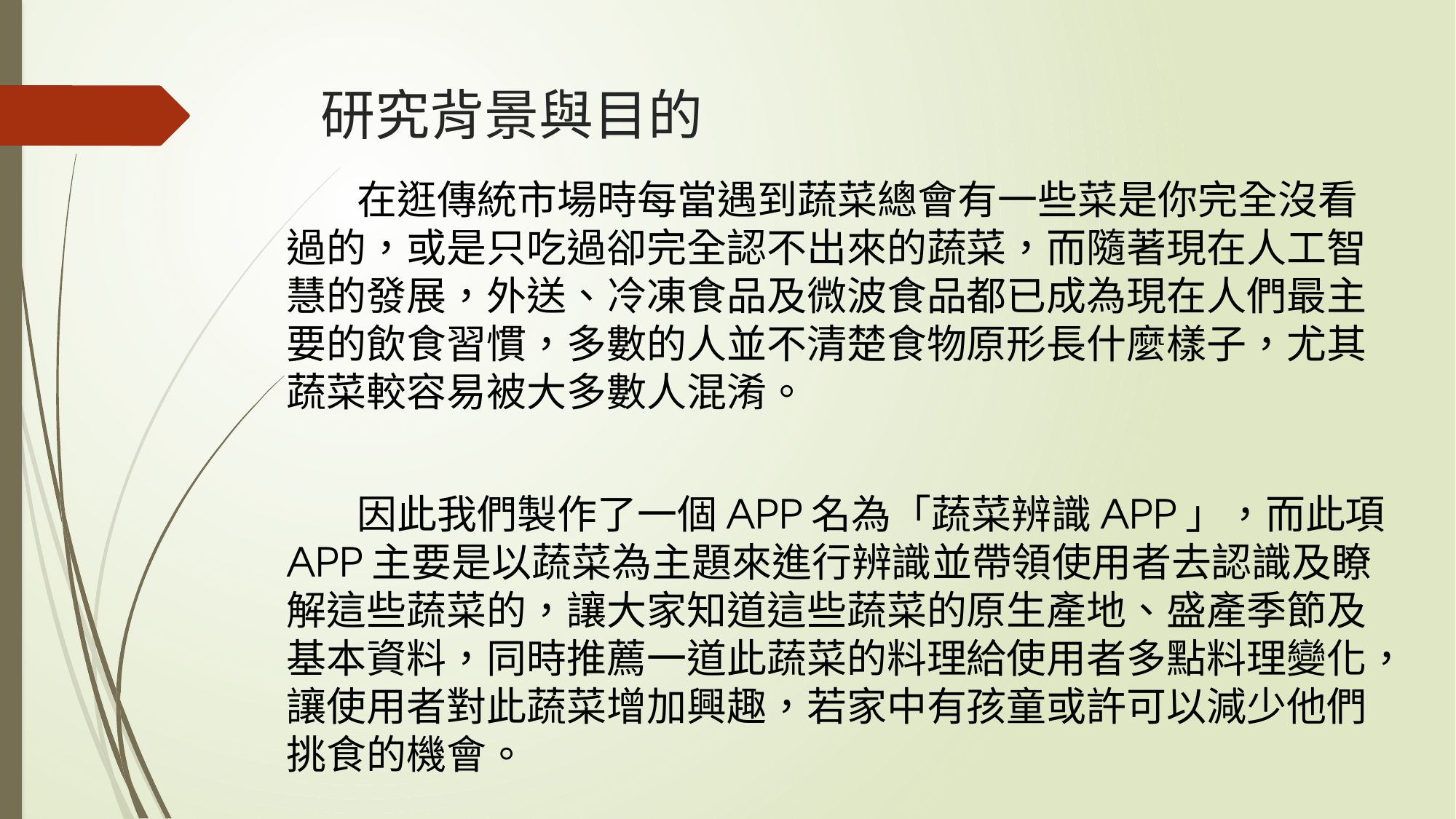

# 研究背景與目的
       在逛傳統市場時每當遇到蔬菜總會有一些菜是你完全沒看過的，或是只吃過卻完全認不出來的蔬菜，而隨著現在人工智慧的發展，外送、冷凍食品及微波食品都已成為現在人們最主要的飲食習慣，多數的人並不清楚食物原形長什麼樣子，尤其蔬菜較容易被大多數人混淆。

       因此我們製作了一個APP名為「蔬菜辨識APP」，而此項APP主要是以蔬菜為主題來進行辨識並帶領使用者去認識及瞭解這些蔬菜的，讓大家知道這些蔬菜的原生產地、盛產季節及基本資料，同時推薦一道此蔬菜的料理給使用者多點料理變化，讓使用者對此蔬菜增加興趣，若家中有孩童或許可以減少他們挑食的機會。